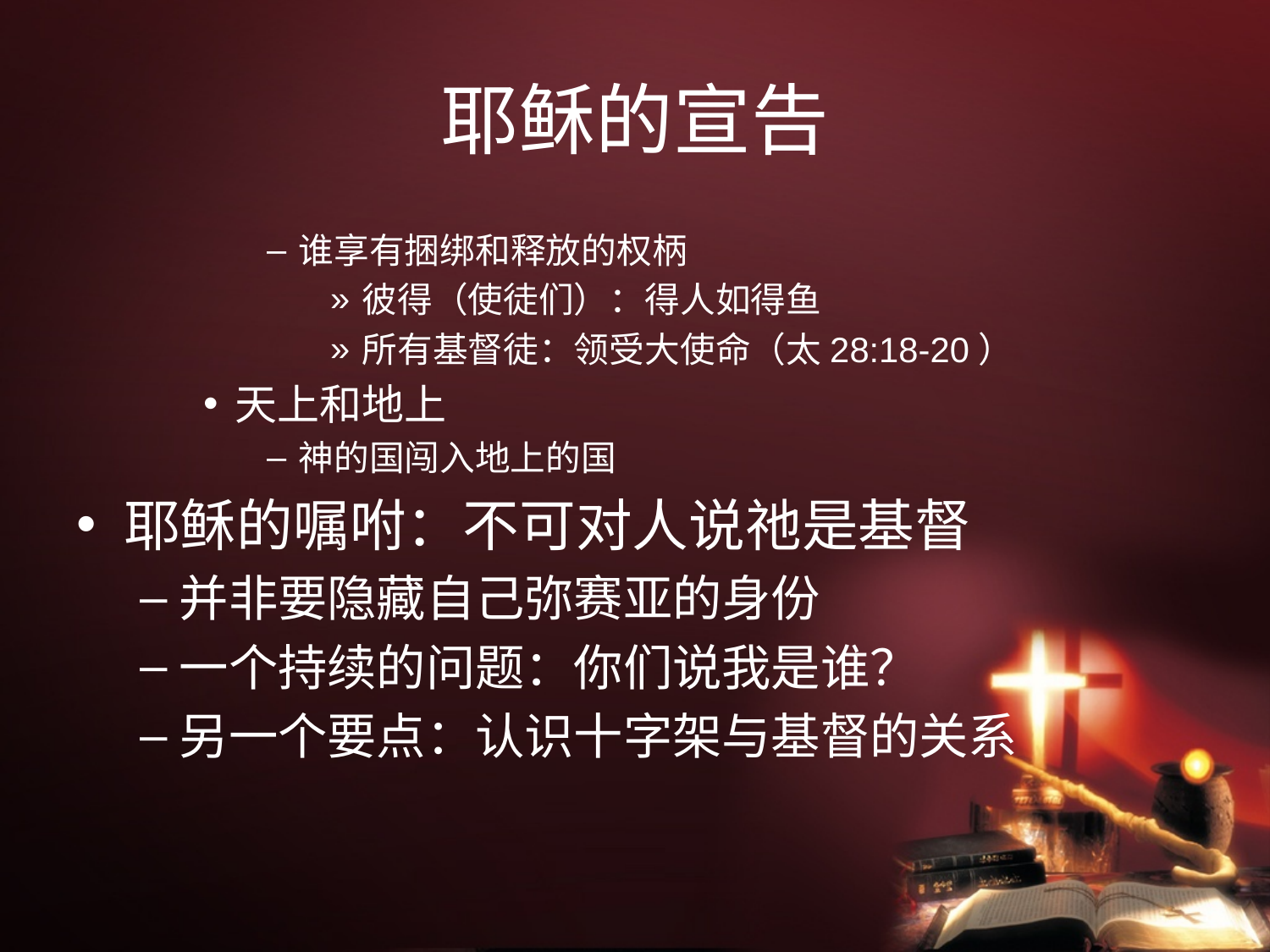

# 耶稣的宣告
谁享有捆绑和释放的权柄
彼得（使徒们）：得人如得鱼
所有基督徒：领受大使命（太28:18-20）
天上和地上
神的国闯入地上的国
耶稣的嘱咐：不可对人说祂是基督
并非要隐藏自己弥赛亚的身份
一个持续的问题：你们说我是谁？
另一个要点：认识十字架与基督的关系